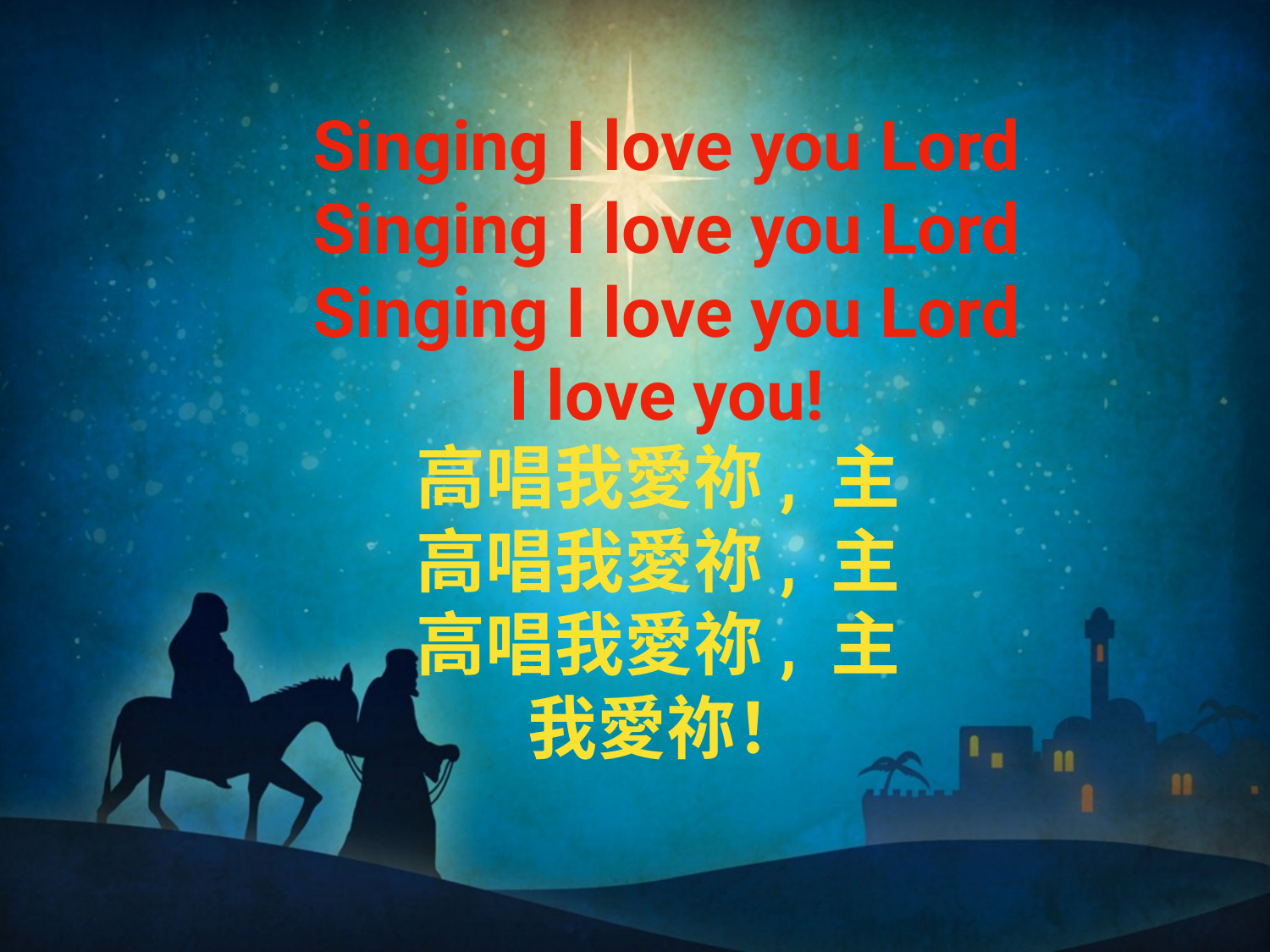

Singing I love you Lord
Singing I love you Lord
Singing I love you Lord
I love you!
高唱我愛祢, 主
高唱我愛祢, 主
高唱我愛祢, 主
我愛祢！